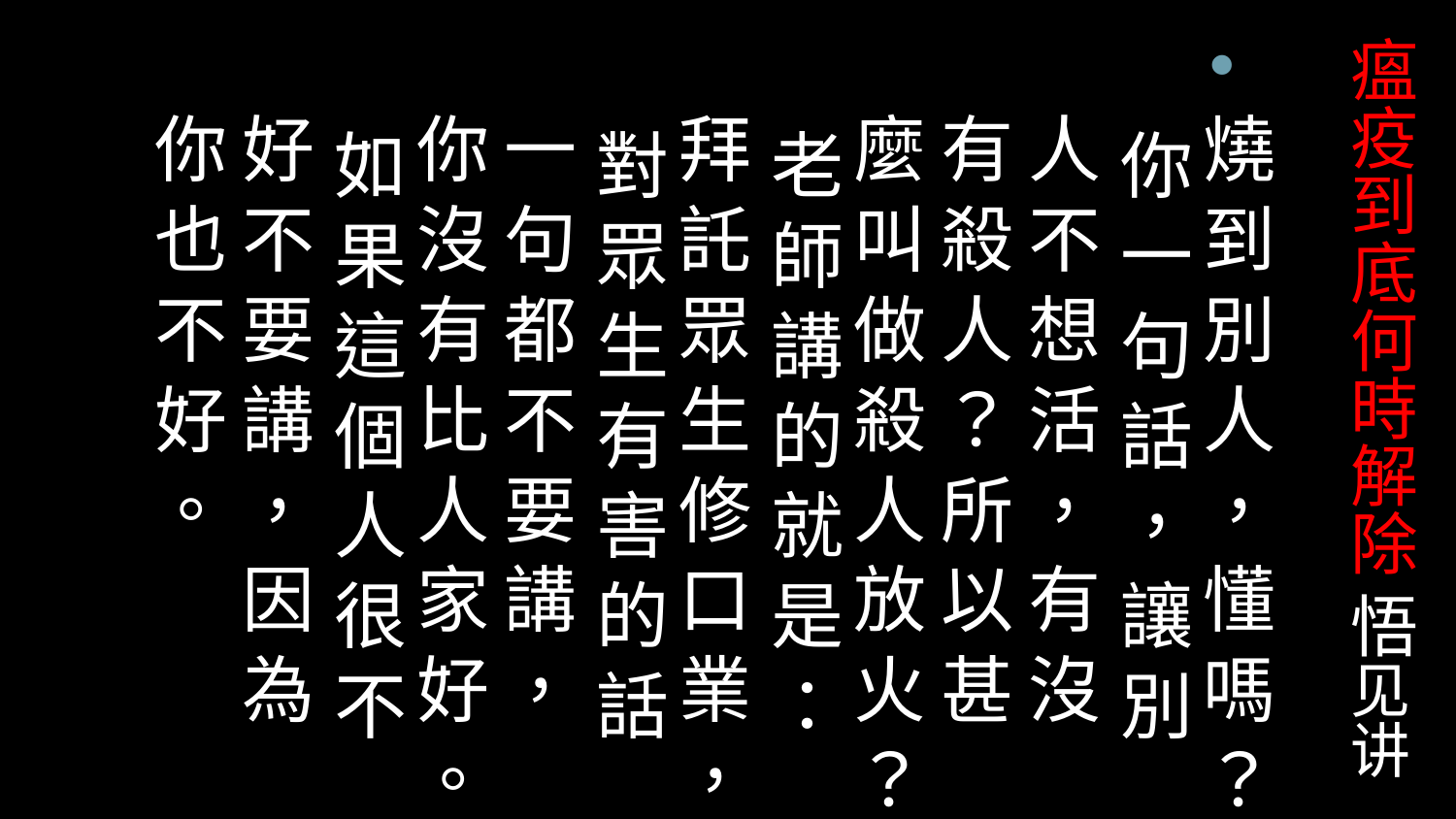

# 瘟疫到底何時解除 悟见讲
燒 到 別 人 ， 懂 嗎 ？ 你 一 句 話 ， 讓 別 人 不 想 活 ， 有 沒 有 殺 人 ？ 所 以 甚 麼 叫 做 殺 人 放 火 ？ 老 師 講 的 就 是 ： 拜 託 眾 生 修 口 業 ， 對 眾 生 有 害 的 話 一 句 都 不 要 講 ， 你 沒 有 比 人 家 好 。 如 果 這 個 人 很 不 好 不 要 講 ， 因 為 你 也 不 好 。